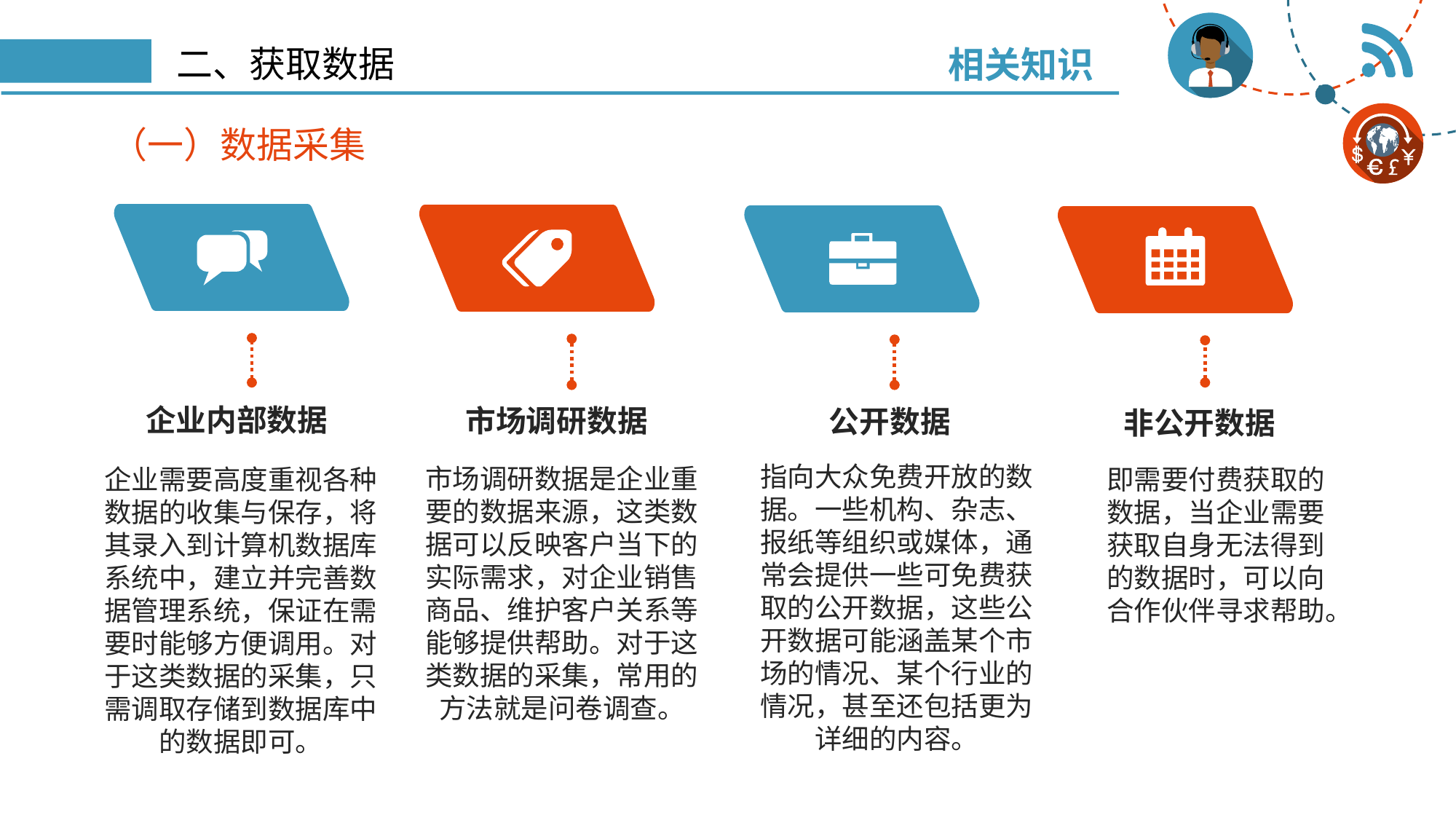

相关知识
# 二、获取数据
（一）数据采集

企业内部数据
市场调研数据
公开数据
非公开数据
指向大众免费开放的数据。一些机构、杂志、报纸等组织或媒体，通常会提供一些可免费获取的公开数据，这些公开数据可能涵盖某个市场的情况、某个行业的情况，甚至还包括更为详细的内容。
市场调研数据是企业重要的数据来源，这类数据可以反映客户当下的实际需求，对企业销售商品、维护客户关系等能够提供帮助。对于这类数据的采集，常用的方法就是问卷调查。
即需要付费获取的数据，当企业需要获取自身无法得到的数据时，可以向合作伙伴寻求帮助。
企业需要高度重视各种数据的收集与保存，将其录入到计算机数据库系统中，建立并完善数据管理系统，保证在需要时能够方便调用。对于这类数据的采集，只需调取存储到数据库中的数据即可。